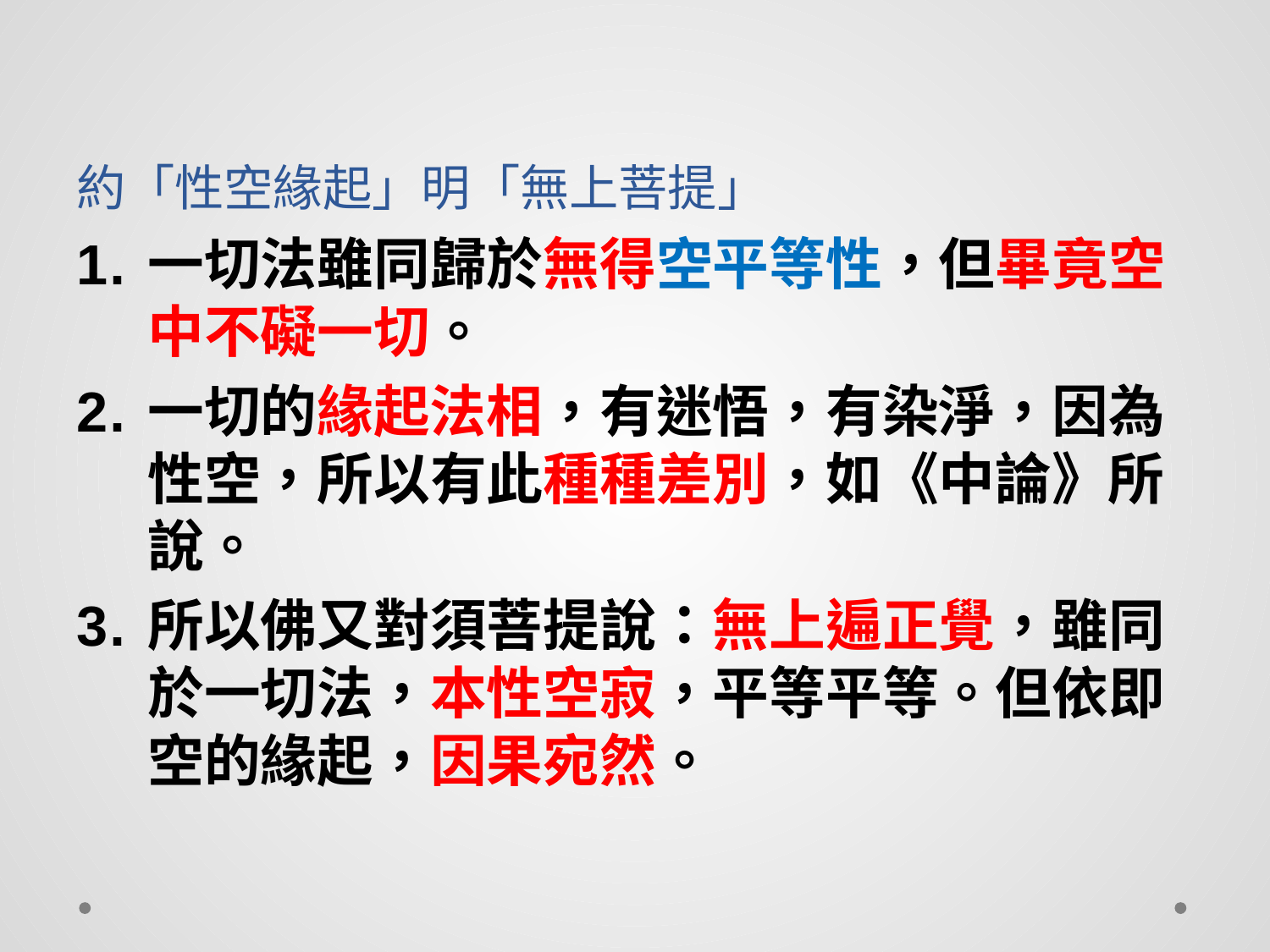

# 約「性空緣起」明「無上菩提」
一切法雖同歸於無得空平等性，但畢竟空中不礙一切。
一切的緣起法相，有迷悟，有染淨，因為性空，所以有此種種差別，如《中論》所說。
所以佛又對須菩提說：無上遍正覺，雖同於一切法，本性空寂，平等平等。但依即空的緣起，因果宛然。